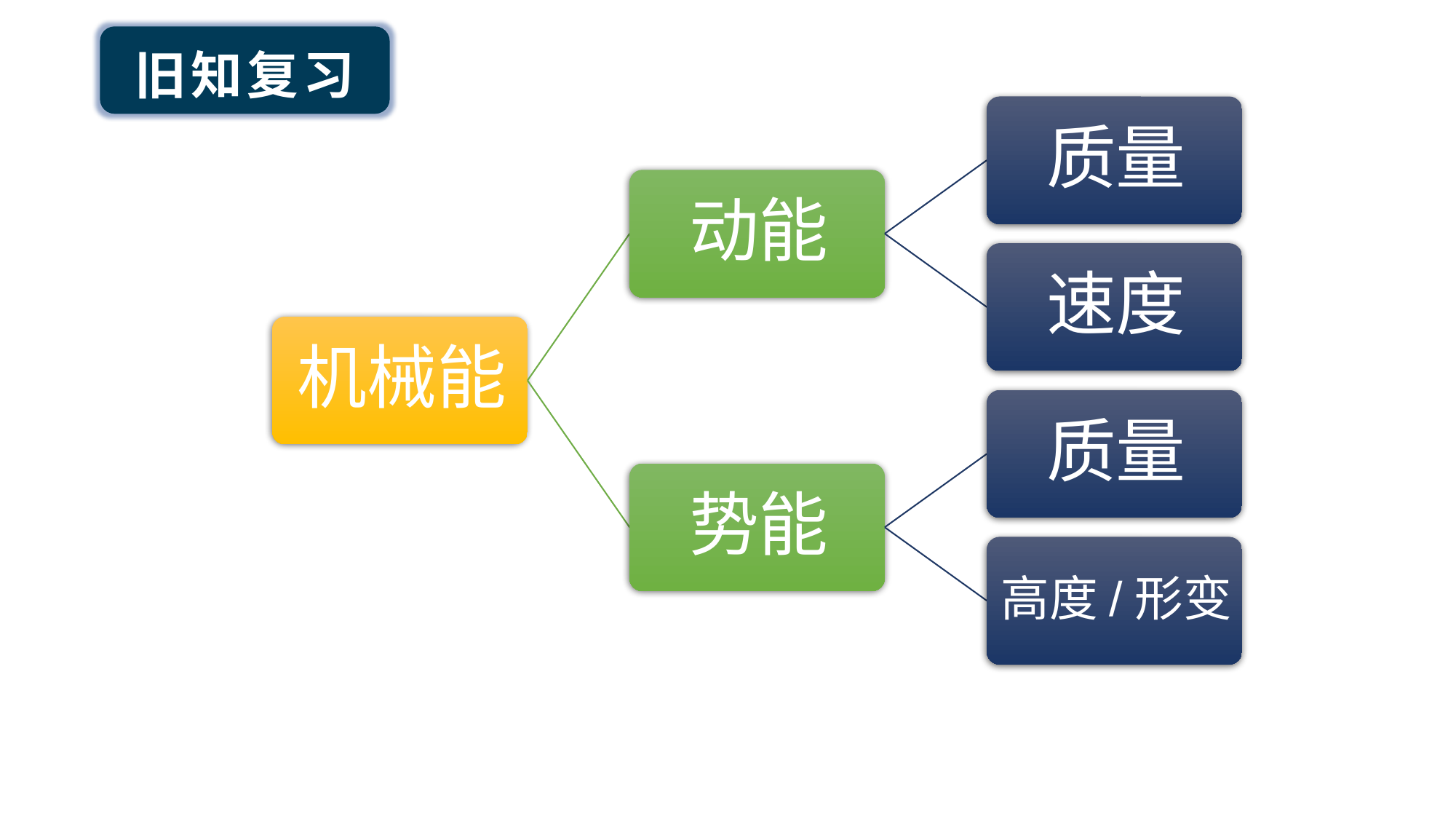

# 旧知复习
机械能

动能

质量

速度

势能

质量

高度/形变